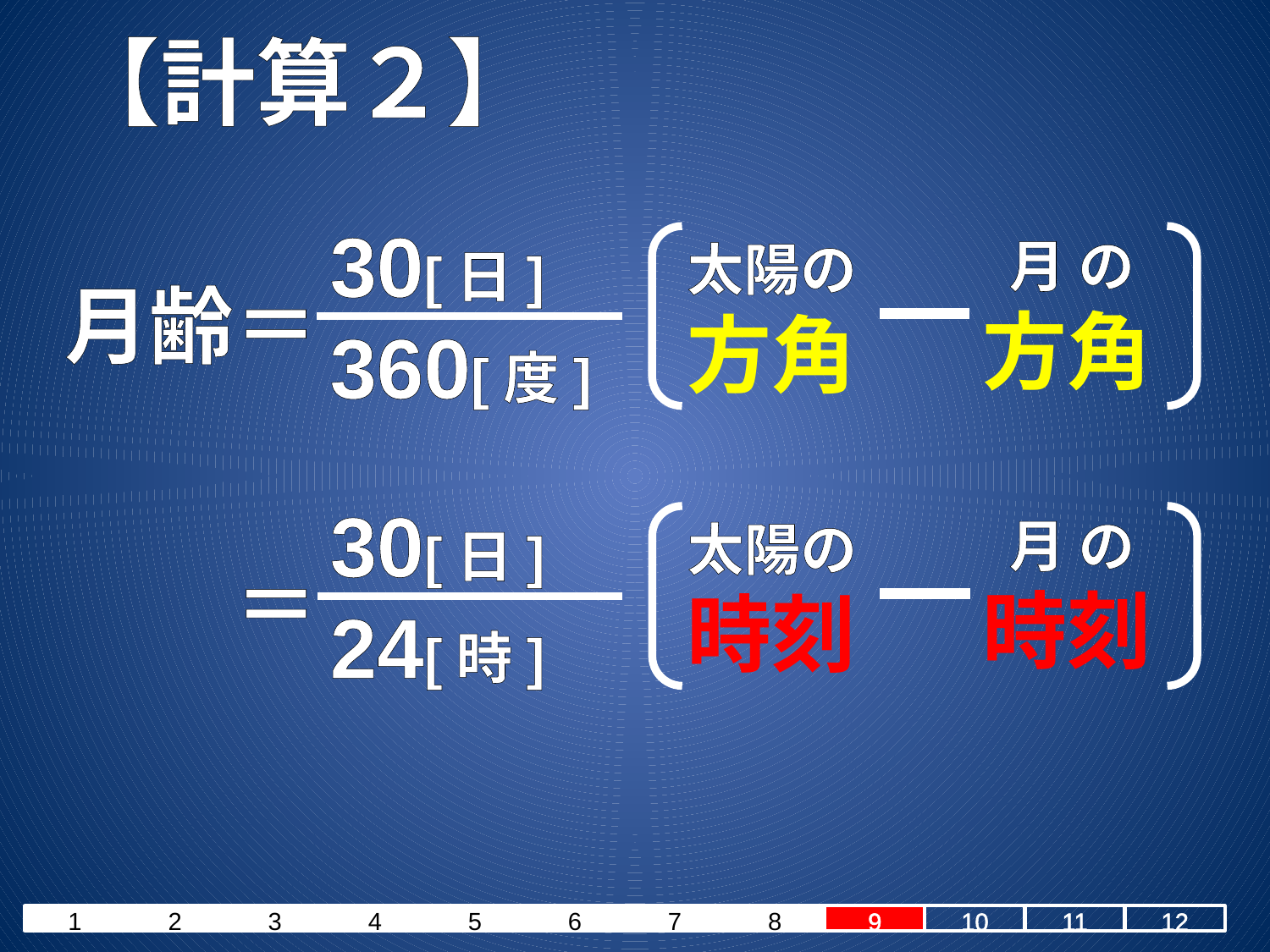

# 【計算２】
30[日]
360[度]
 月 の
方角

太陽の
方角
月齢＝

30[日]
24[時]
 月 の
時刻

太陽の
時刻
＝

1
2
3
4
5
6
7
8
9
10
11
12